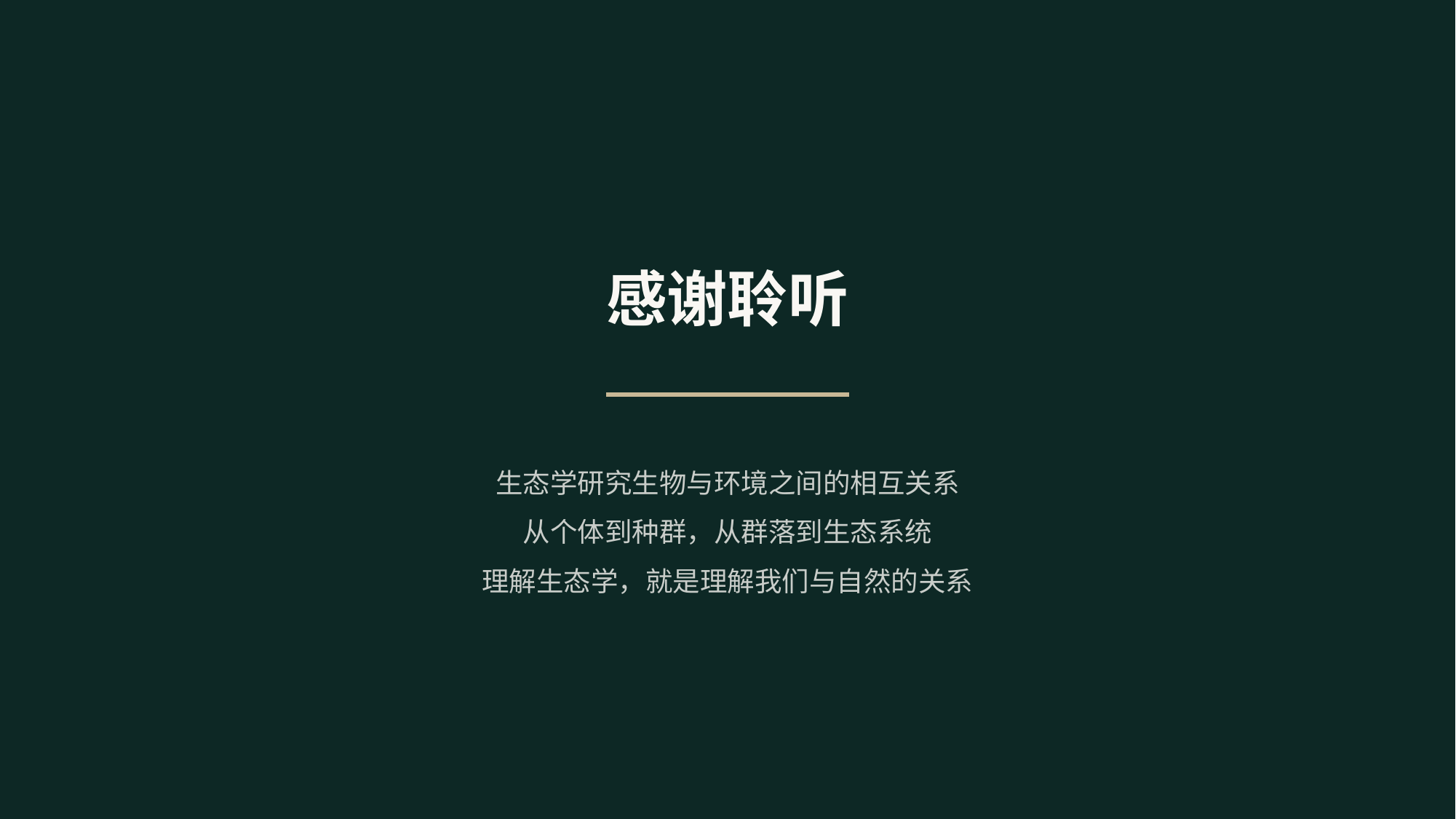

感谢聆听
生态学研究生物与环境之间的相互关系
从个体到种群，从群落到生态系统
理解生态学，就是理解我们与自然的关系